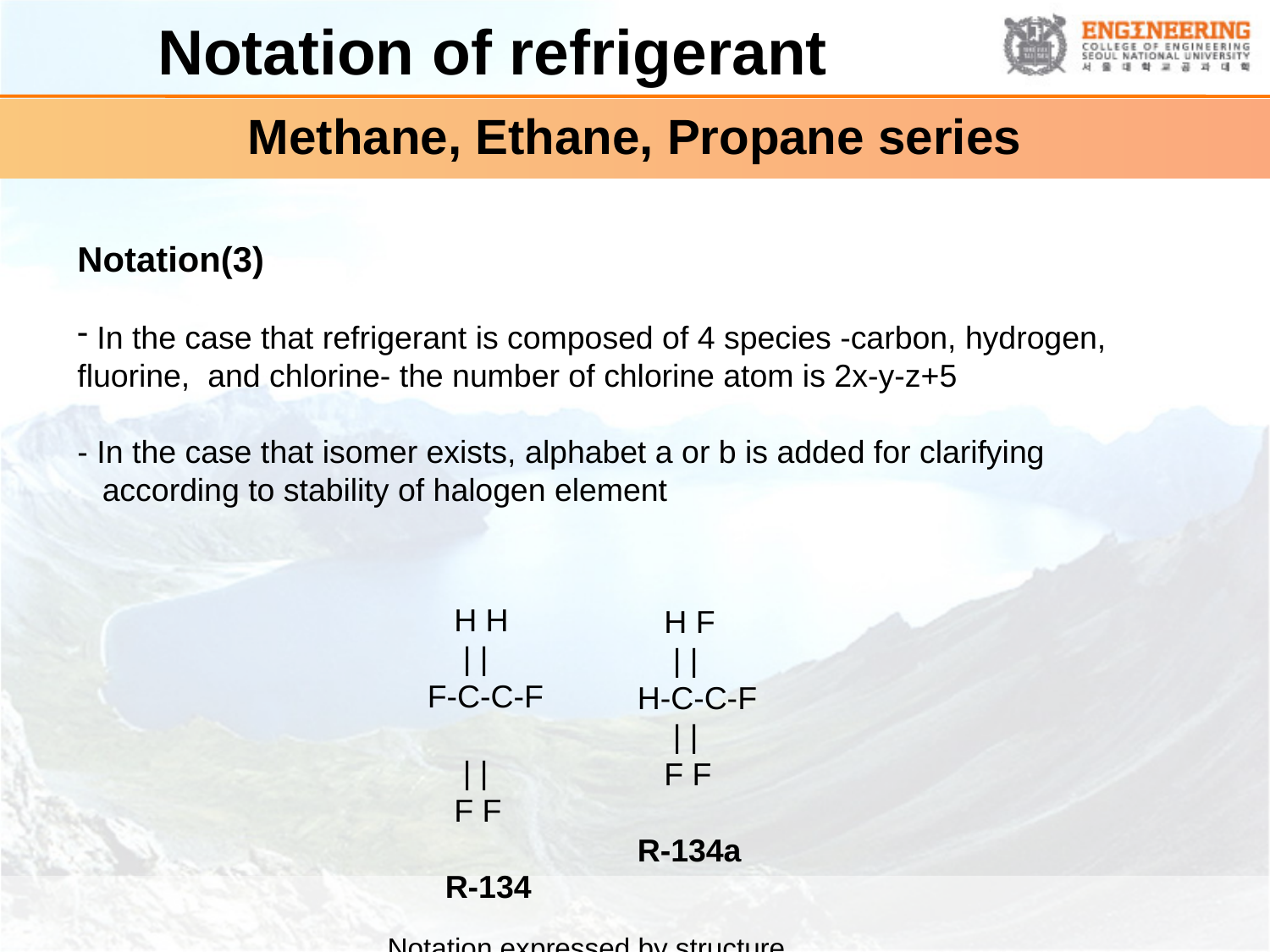

# Notation of refrigerant
염소d
Methane, Ethane, Propane series
Notation(3)

 In the case that refrigerant is composed of 4 species -carbon, hydrogen, fluorine,  and chlorine- the number of chlorine atom is 2x-y-z+5

- In the case that isomer exists, alphabet a or b is added for clarifying according to stability of halogen element
   H H
    | |
F-C-C-F
    | |
   F F

  R-134
   H F
    | |
H-C-C-F
    | |
   F F

R-134a

Notation expressed by structure